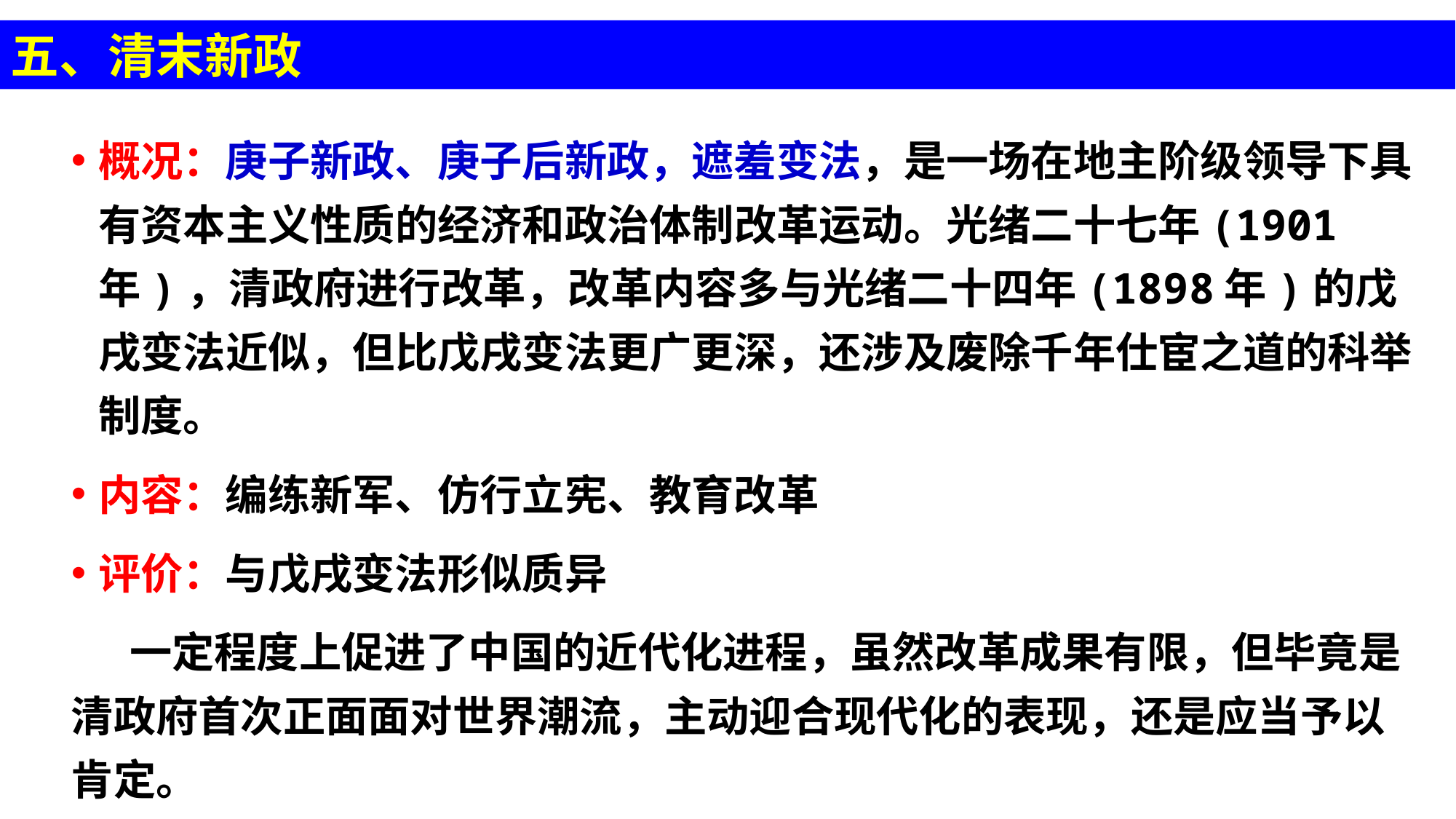

五、清末新政
概况：庚子新政、庚子后新政，遮羞变法，是一场在地主阶级领导下具有资本主义性质的经济和政治体制改革运动。光绪二十七年(1901年)，清政府进行改革，改革内容多与光绪二十四年(1898年)的戊戌变法近似，但比戊戌变法更广更深，还涉及废除千年仕宦之道的科举制度。
内容：编练新军、仿行立宪、教育改革
评价：与戊戌变法形似质异
     一定程度上促进了中国的近代化进程，虽然改革成果有限，但毕竟是清政府首次正面面对世界潮流，主动迎合现代化的表现，还是应当予以肯定。